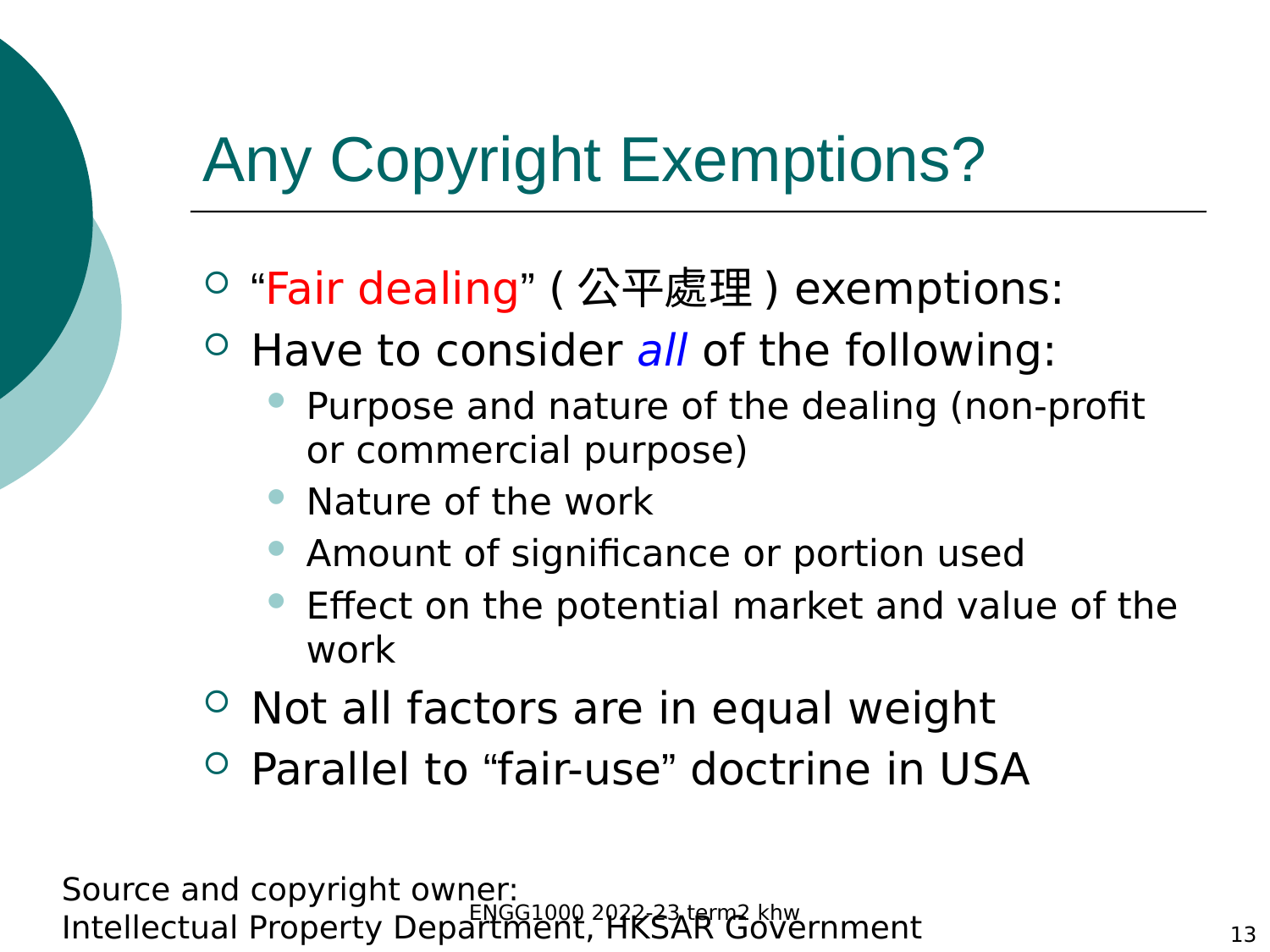

# Any Copyright Exemptions?
“Fair dealing” (公平處理) exemptions:
Have to consider all of the following:
Purpose and nature of the dealing (non-profit or commercial purpose)
Nature of the work
Amount of significance or portion used
Effect on the potential market and value of the work
Not all factors are in equal weight
Parallel to “fair-use” doctrine in USA
Source and copyright owner:
Intellectual Property Department, HKSAR Government
ENGG1000 2022-23 term2 khw
13